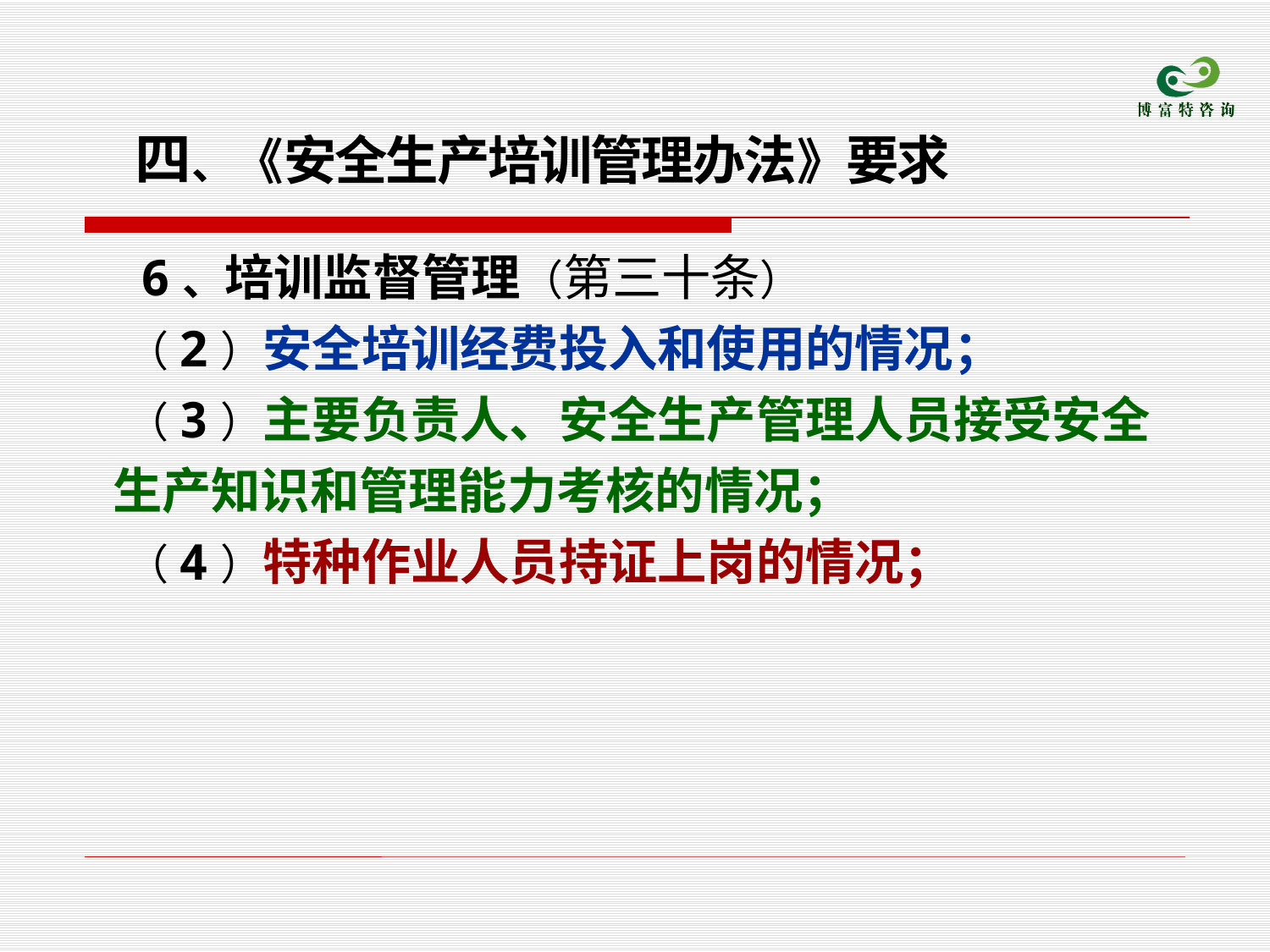

四、《安全生产培训管理办法》要求
　      6、培训监督管理（第三十条）
      （2）安全培训经费投入和使用的情况；
      （3）主要负责人、安全生产管理人员接受安全生产知识和管理能力考核的情况；
      （4）特种作业人员持证上岗的情况；